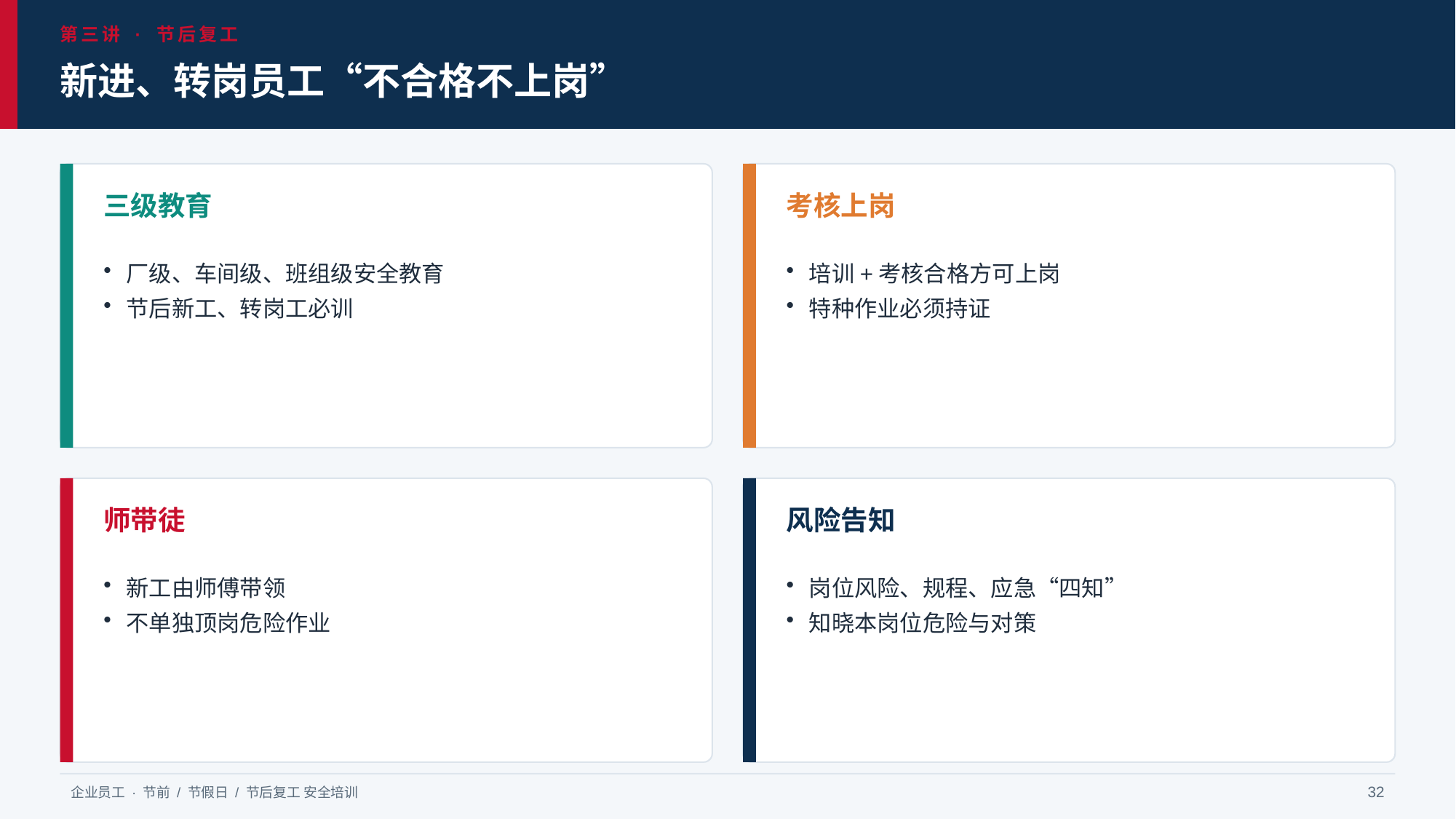

第三讲 · 节后复工
新进、转岗员工“不合格不上岗”

三级教育
考核上岗
厂级、车间级、班组级安全教育
节后新工、转岗工必训
培训+考核合格方可上岗
特种作业必须持证

师带徒
风险告知
新工由师傅带领
不单独顶岗危险作业
岗位风险、规程、应急“四知”
知晓本岗位危险与对策

企业员工 · 节前 / 节假日 / 节后复工 安全培训
32